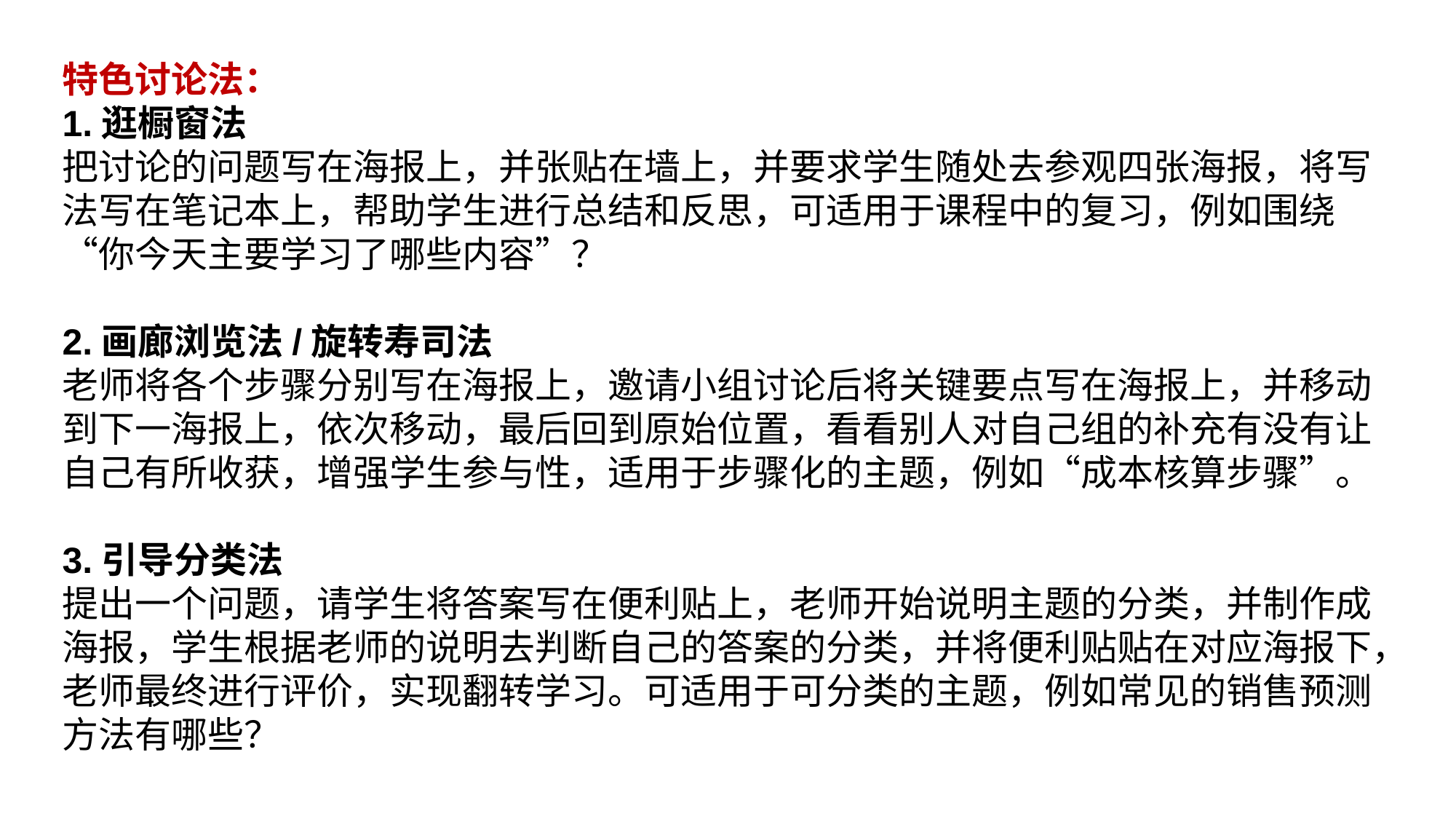

特色讨论法：
1.逛橱窗法
把讨论的问题写在海报上，并张贴在墙上，并要求学生随处去参观四张海报，将写法写在笔记本上，帮助学生进行总结和反思，可适用于课程中的复习，例如围绕“你今天主要学习了哪些内容”？

2.画廊浏览法/旋转寿司法
老师将各个步骤分别写在海报上，邀请小组讨论后将关键要点写在海报上，并移动到下一海报上，依次移动，最后回到原始位置，看看别人对自己组的补充有没有让自己有所收获，增强学生参与性，适用于步骤化的主题，例如“成本核算步骤”。

3.引导分类法
提出一个问题，请学生将答案写在便利贴上，老师开始说明主题的分类，并制作成海报，学生根据老师的说明去判断自己的答案的分类，并将便利贴贴在对应海报下，老师最终进行评价，实现翻转学习。可适用于可分类的主题，例如常见的销售预测方法有哪些？